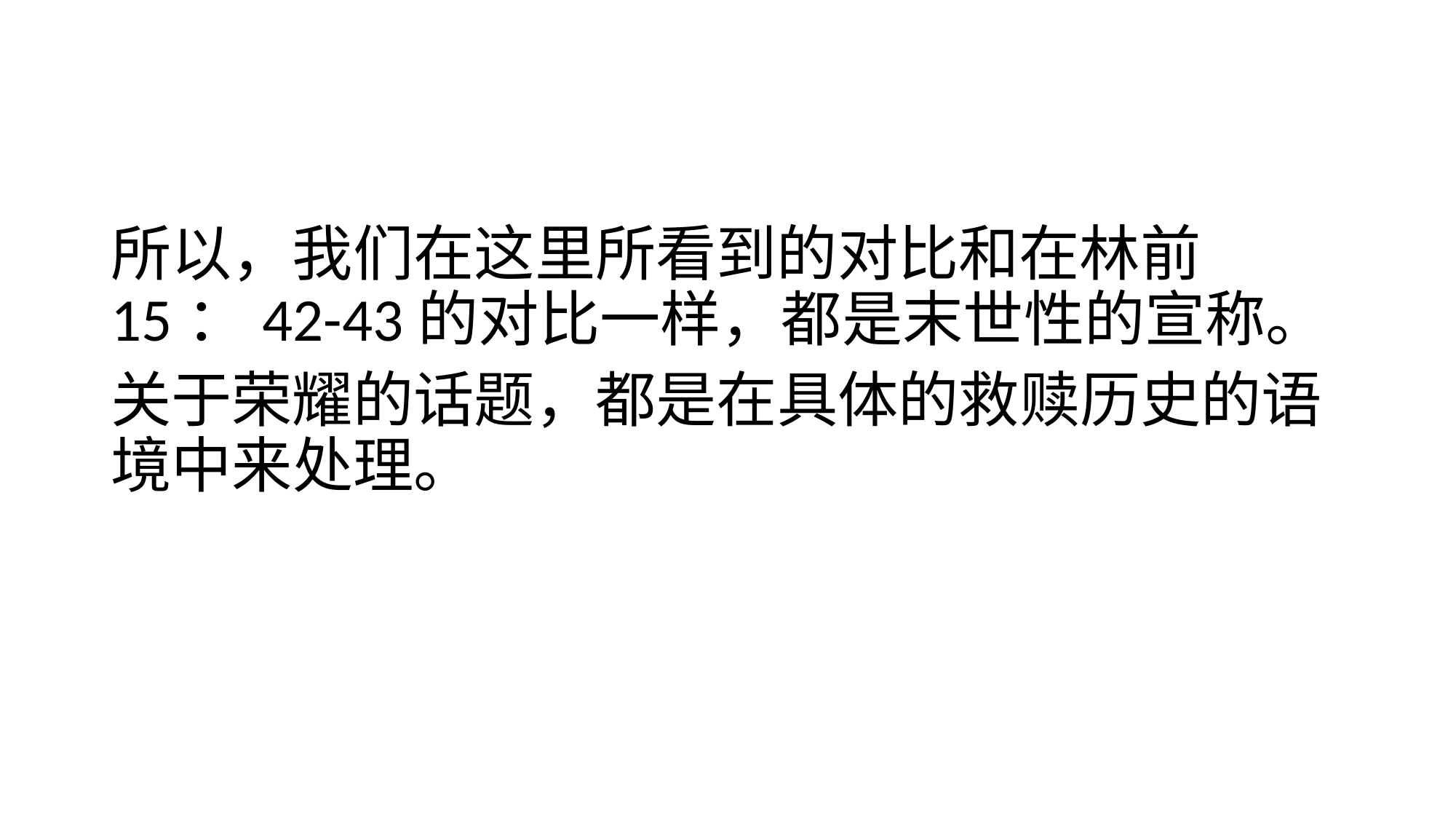

#
所以，我们在这里所看到的对比和在林前15：42-43的对比一样，都是末世性的宣称。
关于荣耀的话题，都是在具体的救赎历史的语境中来处理。